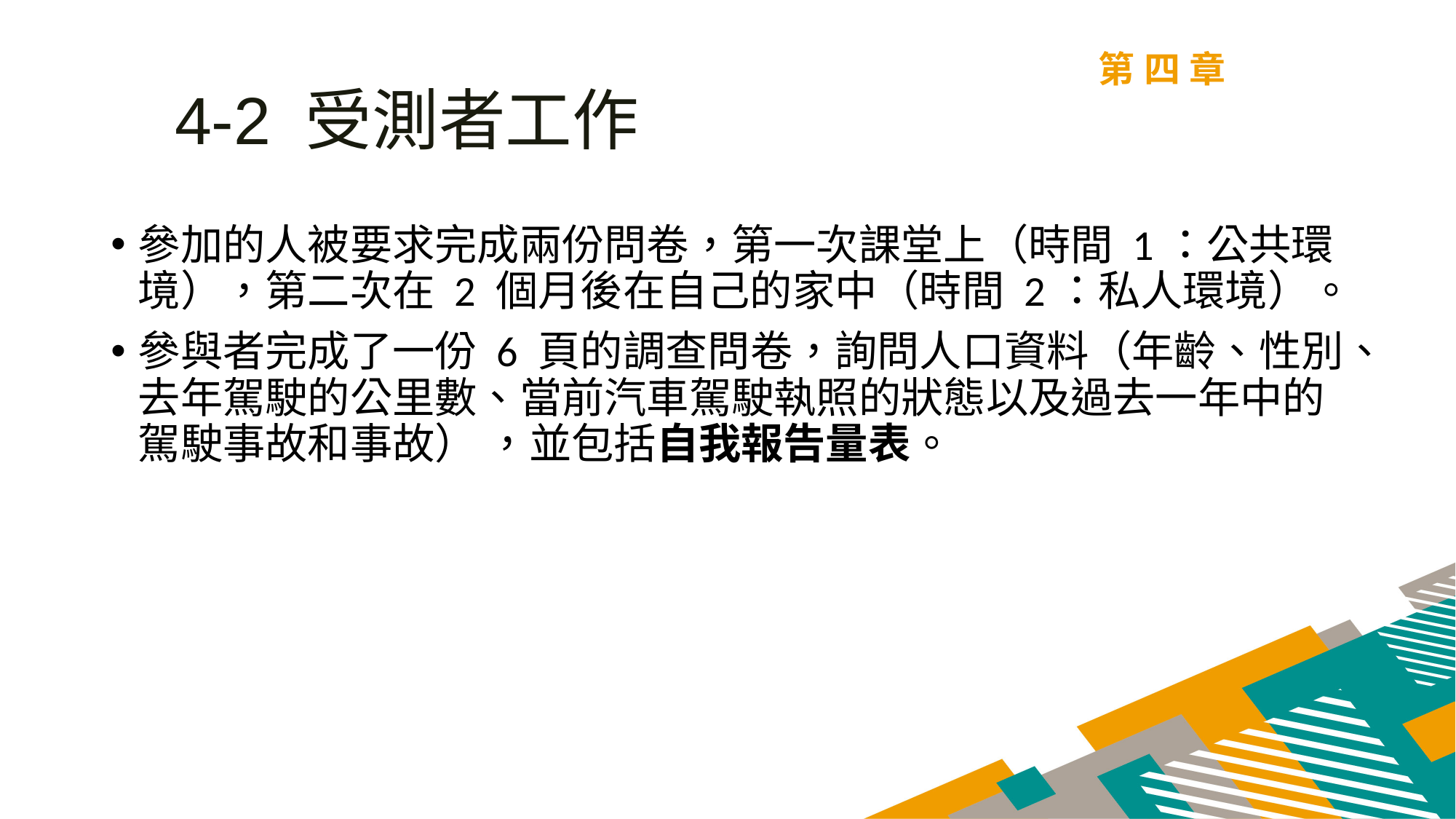

第四章
4-2 受測者工作
參加的人被要求完成兩份問卷，第一次課堂上（時間 1：公共環境），第二次在 2 個月後在自己的家中（時間 2：私人環境）。
參與者完成了一份 6 頁的調查問卷，詢問人口資料（年齡、性別、去年駕駛的公里數、當前汽車駕駛執照的狀態以及過去一年中的駕駛事故和事故） ，並包括自我報告量表。